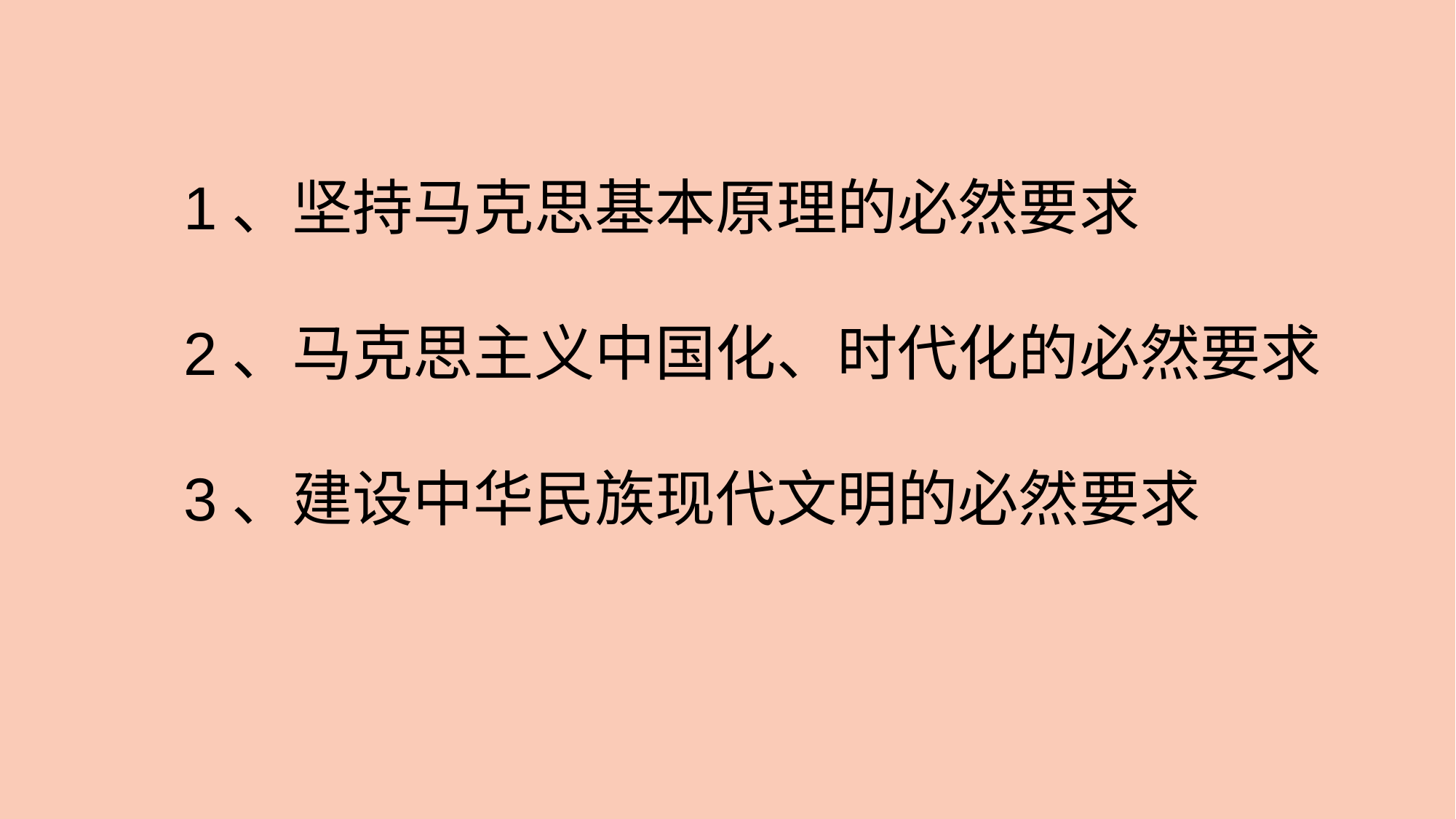

1、坚持马克思基本原理的必然要求

2、马克思主义中国化、时代化的必然要求

3、建设中华民族现代文明的必然要求